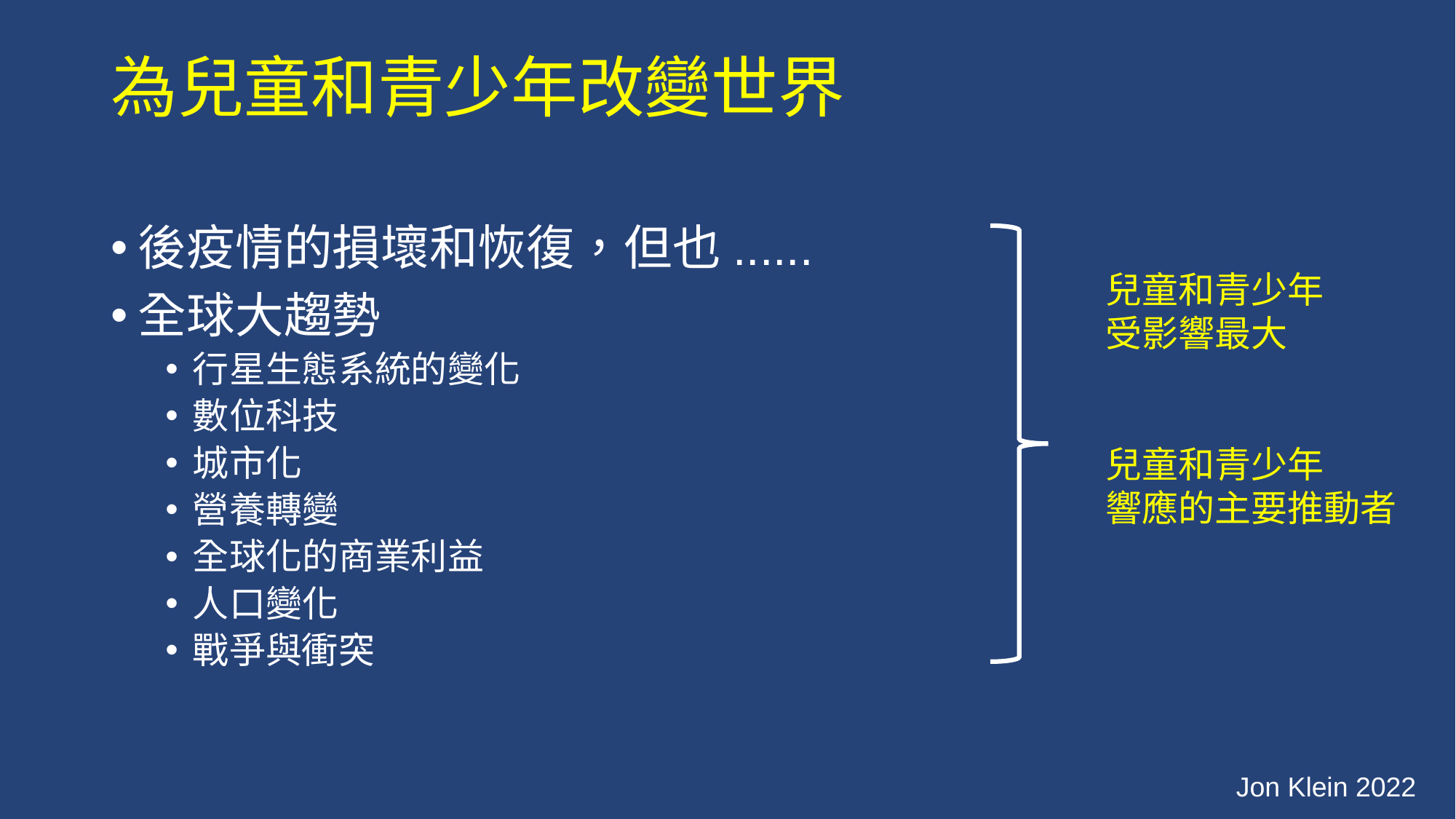

# 為兒童和青少年改變世界
後疫情的損壞和恢復，但也......
全球大趨勢
行星生態系統的變化
數位科技
城市化
營養轉變
全球化的商業利益
人口變化
戰爭與衝突

兒童和青少年
受影響最大

兒童和青少年
響應的主要推動者
Jon Klein 2022